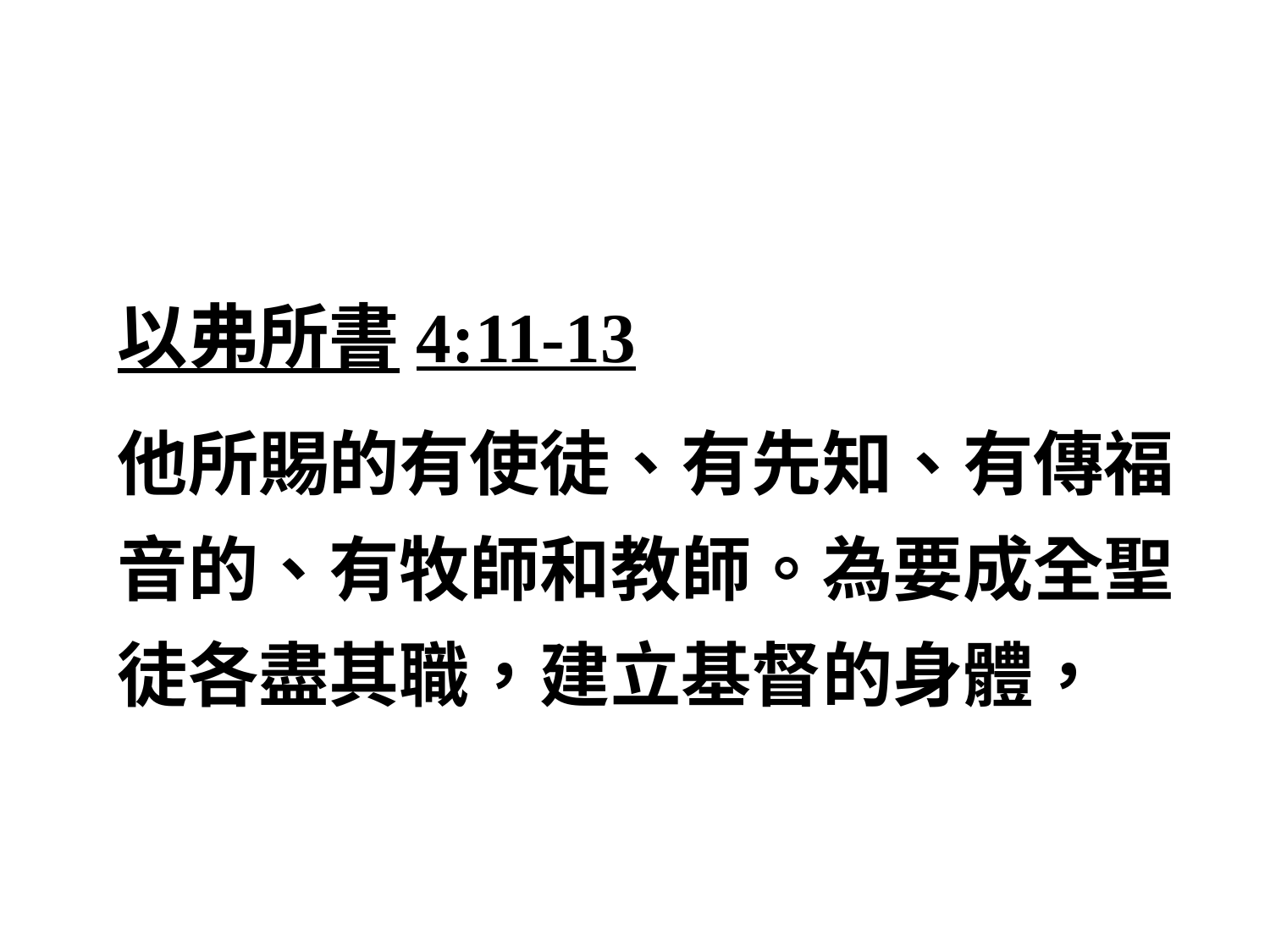

以弗所書4:11-13

他所賜的有使徒、有先知、有傳福音的、有牧師和教師。為要成全聖徒各盡其職，建立基督的身體，